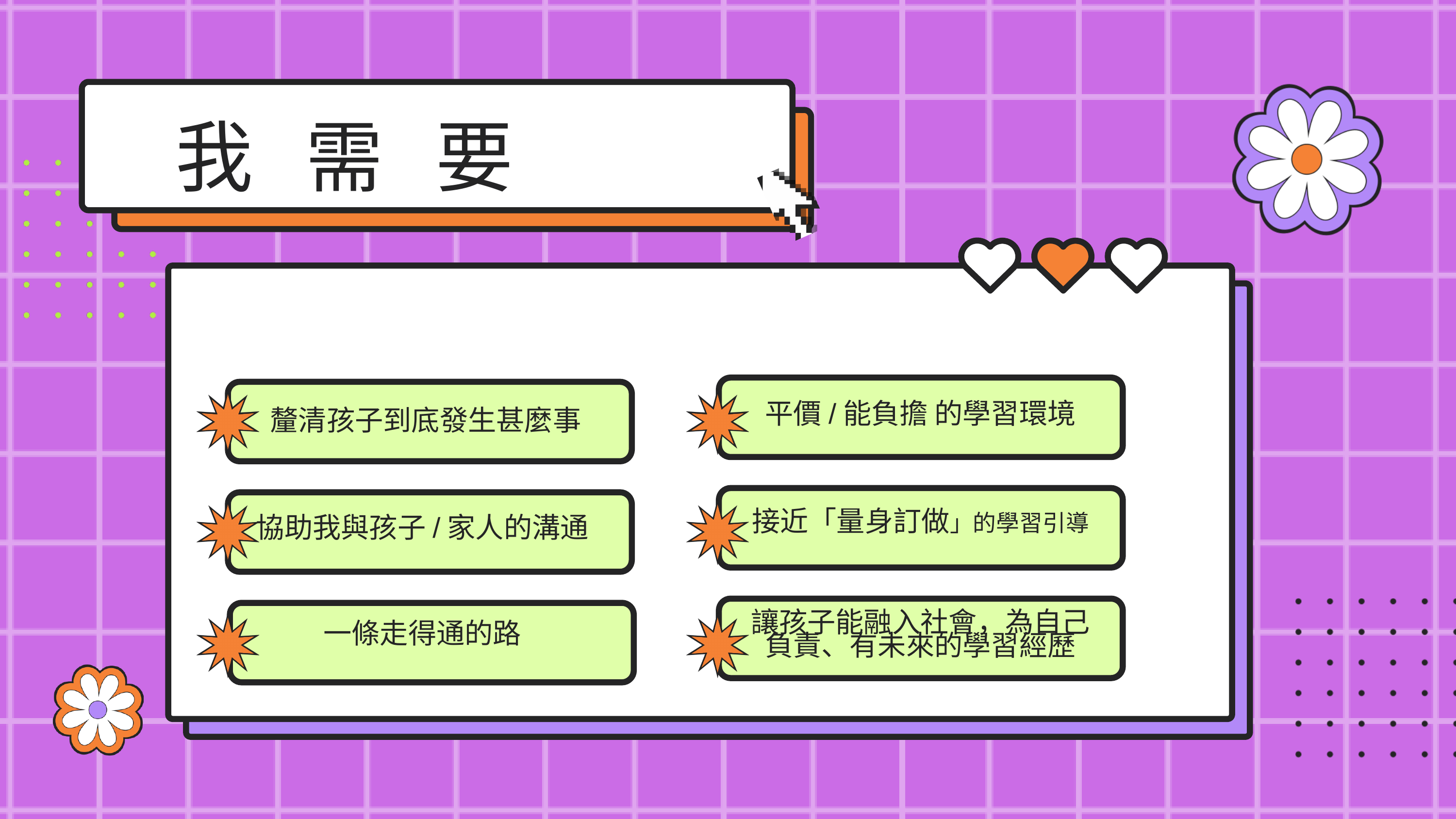

我   需   要

平價/能負擔 的學習環境

釐清孩子到底發生甚麼事

接近「量身訂做」的學習引導

協助我與孩子/家人的溝通

讓孩子能融入社會，為自己負責、有未來的學習經歷

一條走得通的路